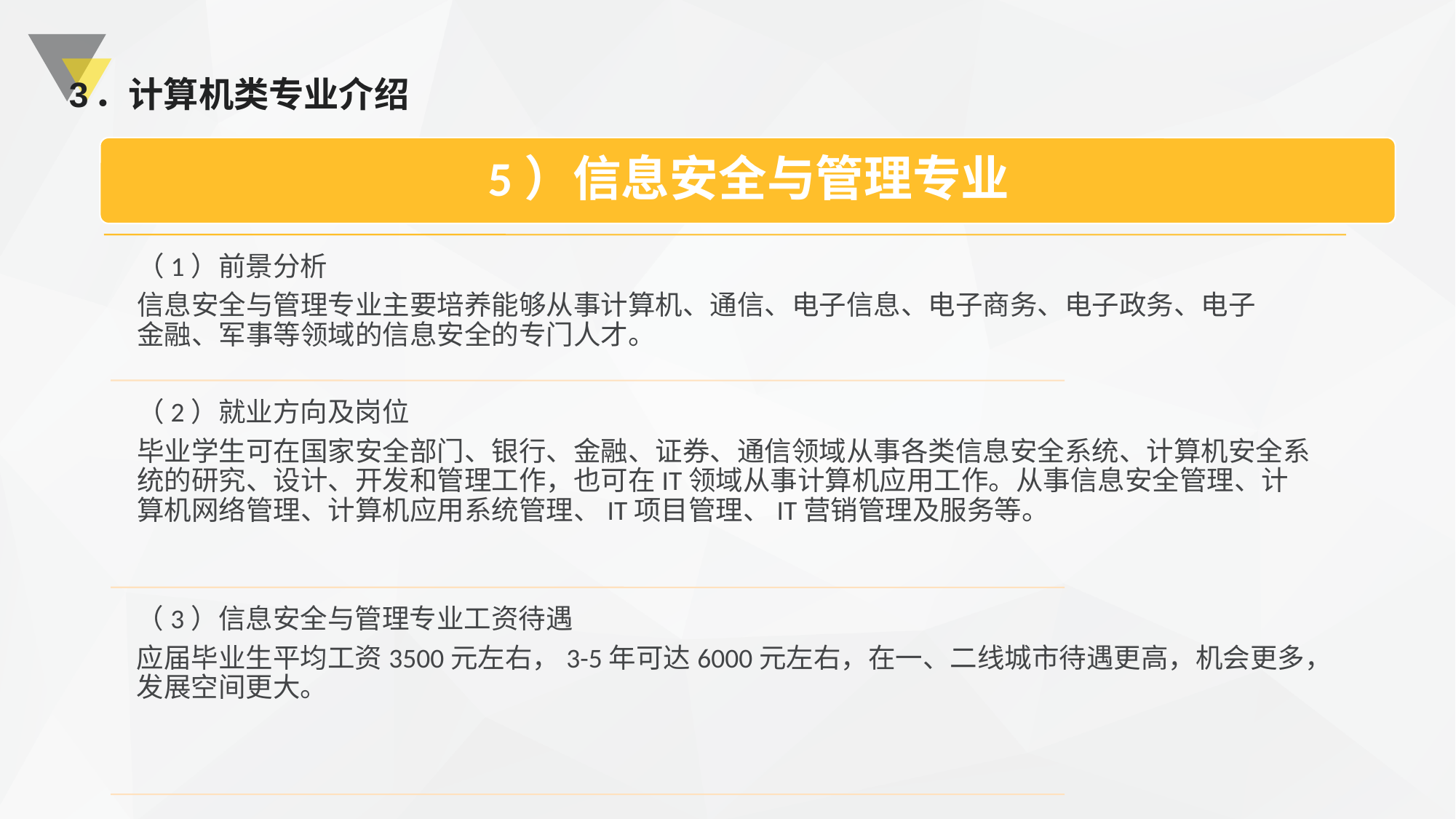

# 3．计算机类专业介绍
5）信息安全与管理专业

（1）前景分析
信息安全与管理专业主要培养能够从事计算机、通信、电子信息、电子商务、电子政务、电子金融、军事等领域的信息安全的专门人才。
（2）就业方向及岗位
毕业学生可在国家安全部门、银行、金融、证券、通信领域从事各类信息安全系统、计算机安全系统的研究、设计、开发和管理工作，也可在IT领域从事计算机应用工作。从事信息安全管理、计算机网络管理、计算机应用系统管理、IT项目管理、IT营销管理及服务等。
（3）信息安全与管理专业工资待遇
应届毕业生平均工资3500元左右，3-5年可达6000元左右，在一、二线城市待遇更高，机会更多，发展空间更大。